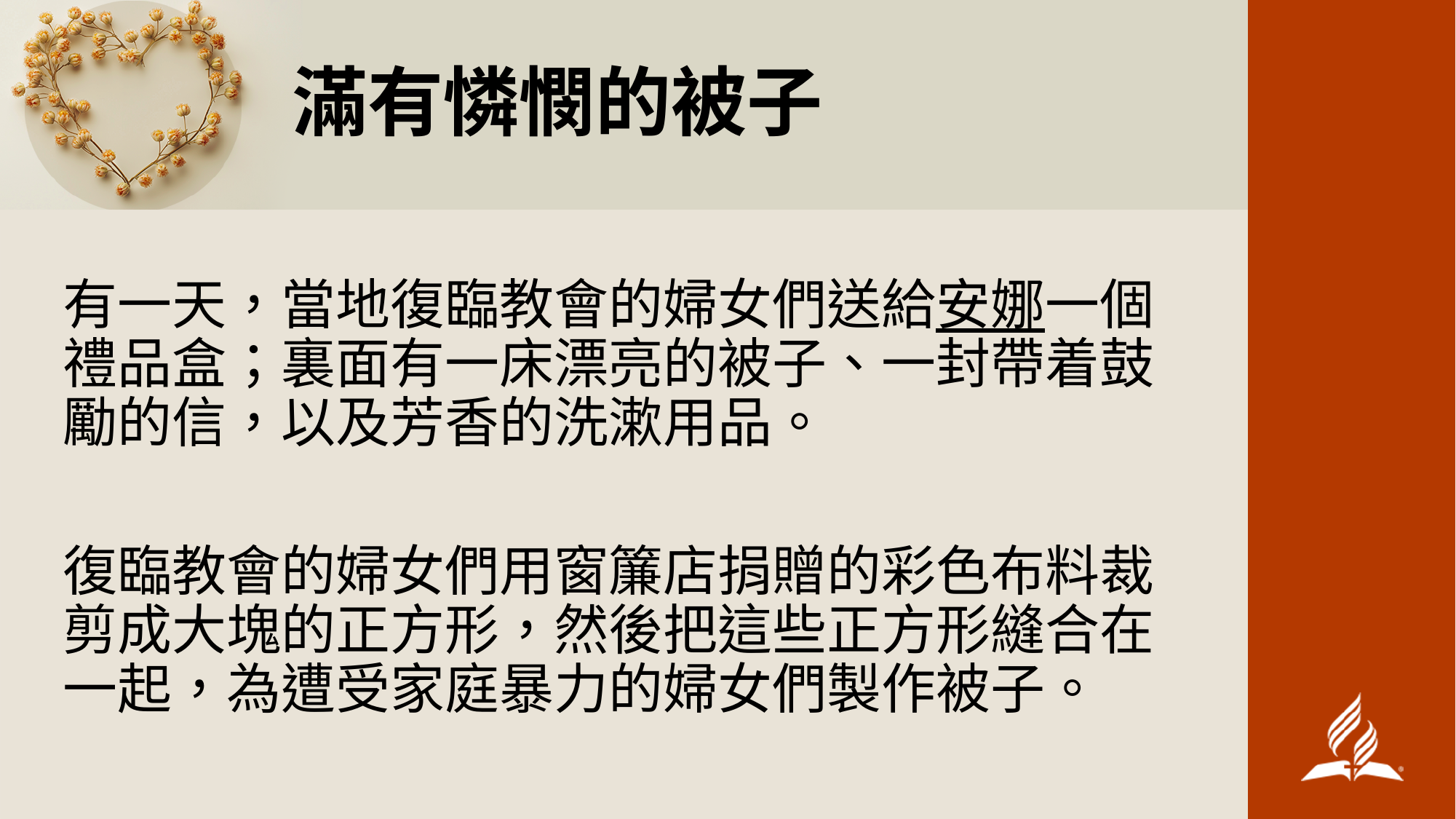

# 滿有憐憫的被子
有一天，當地復臨教會的婦女們送給安娜一個禮品盒；裏面有一床漂亮的被子、一封帶着鼓勵的信，以及芳香的洗漱用品。

復臨教會的婦女們用窗簾店捐贈的彩色布料裁剪成大塊的正方形，然後把這些正方形縫合在一起，為遭受家庭暴力的婦女們製作被子。